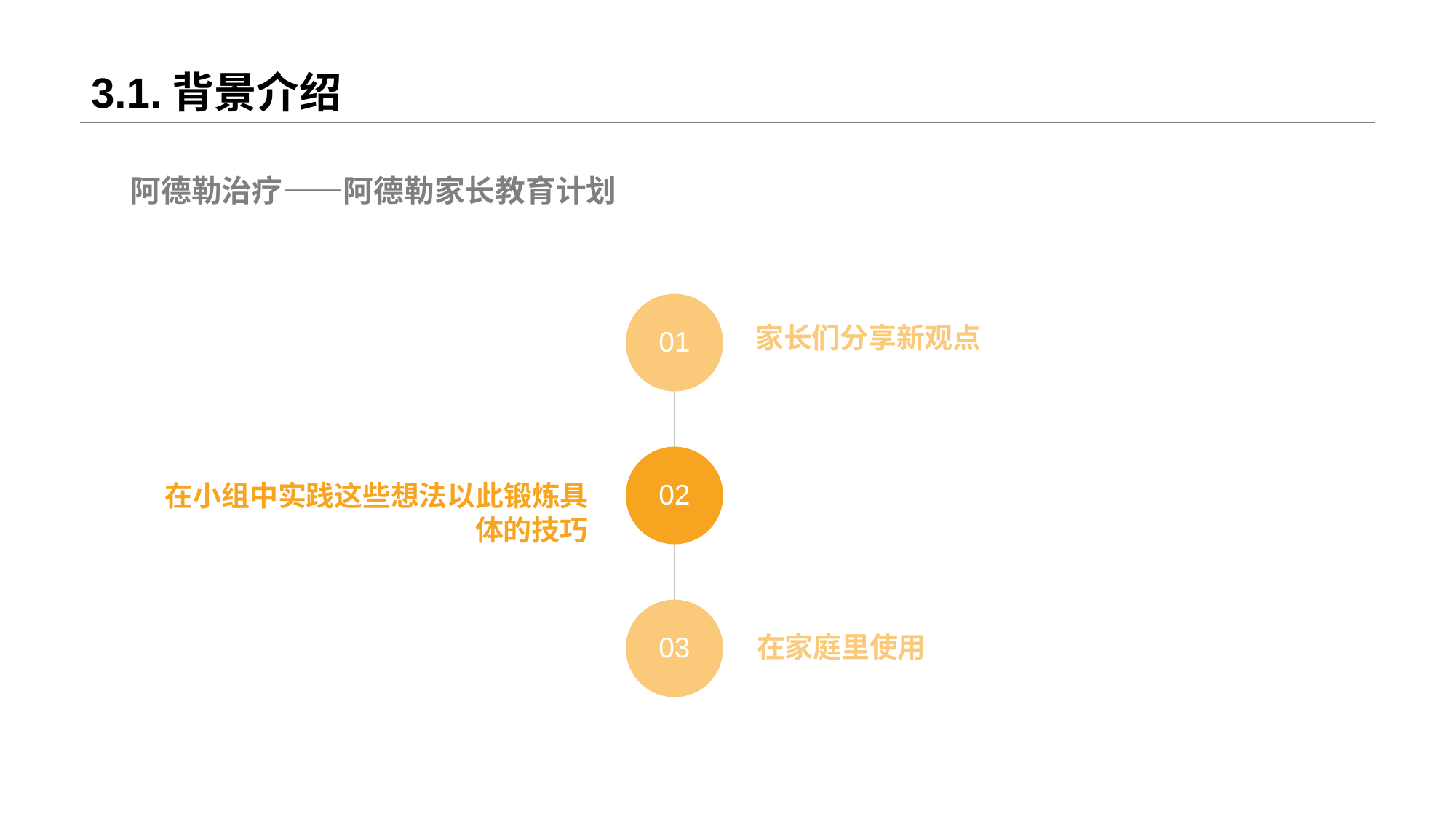

# 3.1.背景介绍
阿德勒治疗——阿德勒家长教育计划

01
家长们分享新观点

02
在小组中实践这些想法以此锻炼具体的技巧

03
在家庭里使用